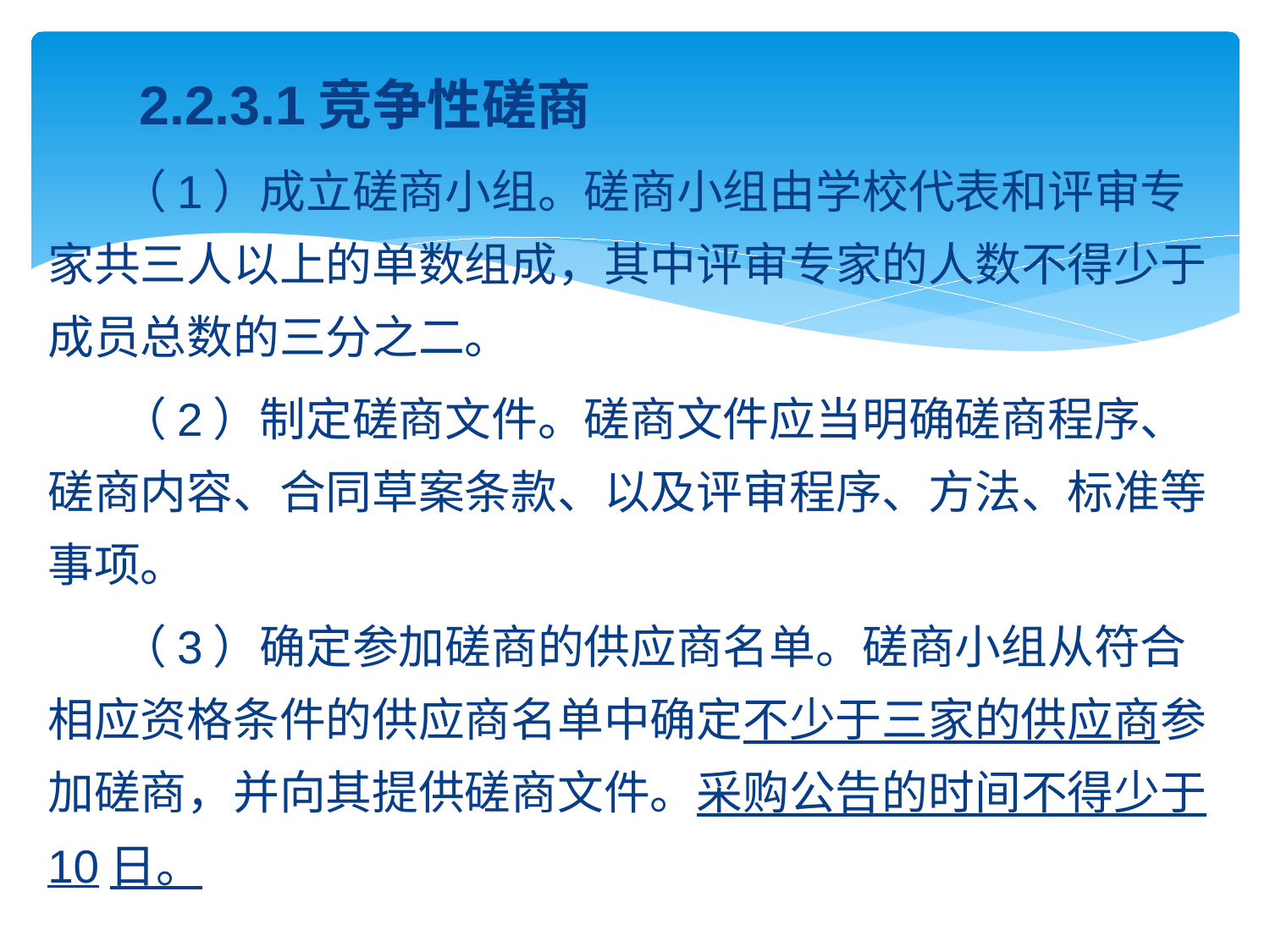

2.2.3.1竞争性磋商
      （1）成立磋商小组。磋商小组由学校代表和评审专家共三人以上的单数组成，其中评审专家的人数不得少于成员总数的三分之二。
      （2）制定磋商文件。磋商文件应当明确磋商程序、磋商内容、合同草案条款、以及评审程序、方法、标准等事项。
      （3）确定参加磋商的供应商名单。磋商小组从符合相应资格条件的供应商名单中确定不少于三家的供应商参加磋商，并向其提供磋商文件。采购公告的时间不得少于10日。